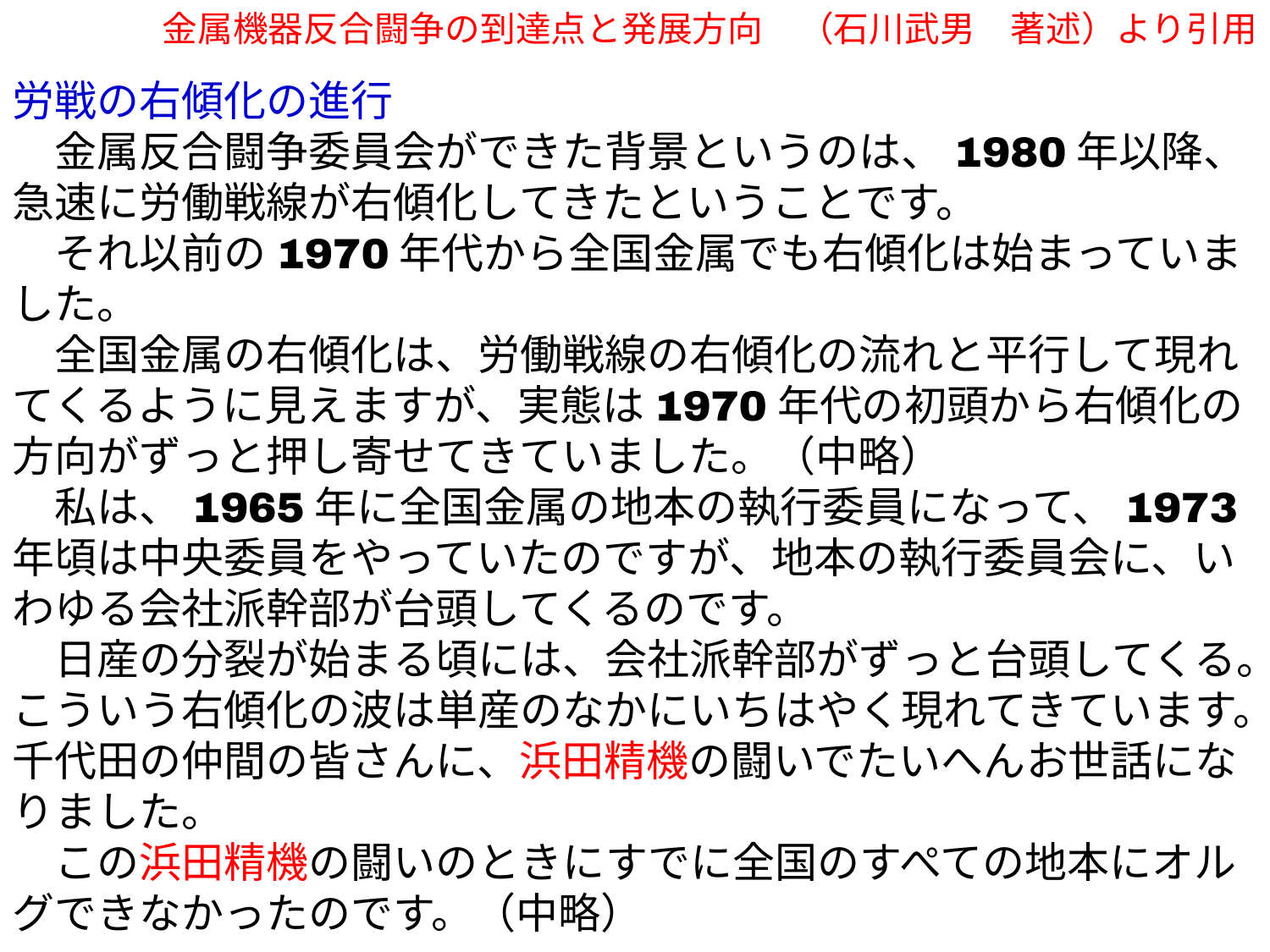

金属機器反合闘争の到達点と発展方向　（石川武男　著述）より引用
労戦の右傾化の進行
　金属反合闘争委員会ができた背景というのは、1980年以降、急速に労働戦線が右傾化してきたということです。
　それ以前の1970年代から全国金属でも右傾化は始まっていました。
　全国金属の右傾化は、労働戦線の右傾化の流れと平行して現れてくるように見えますが、実態は1970年代の初頭から右傾化の方向がずっと押し寄せてきていました。（中略）
　私は、1965年に全国金属の地本の執行委員になって、1973年頃は中央委員をやっていたのですが、地本の執行委員会に、いわゆる会社派幹部が台頭してくるのです。
　日産の分裂が始まる頃には、会社派幹部がずっと台頭してくる。こういう右傾化の波は単産のなかにいちはやく現れてきています。千代田の仲間の皆さんに、浜田精機の闘いでたいへんお世話になりました。
　この浜田精機の闘いのときにすでに全国のすぺての地本にオルグできなかったのです。（中略）